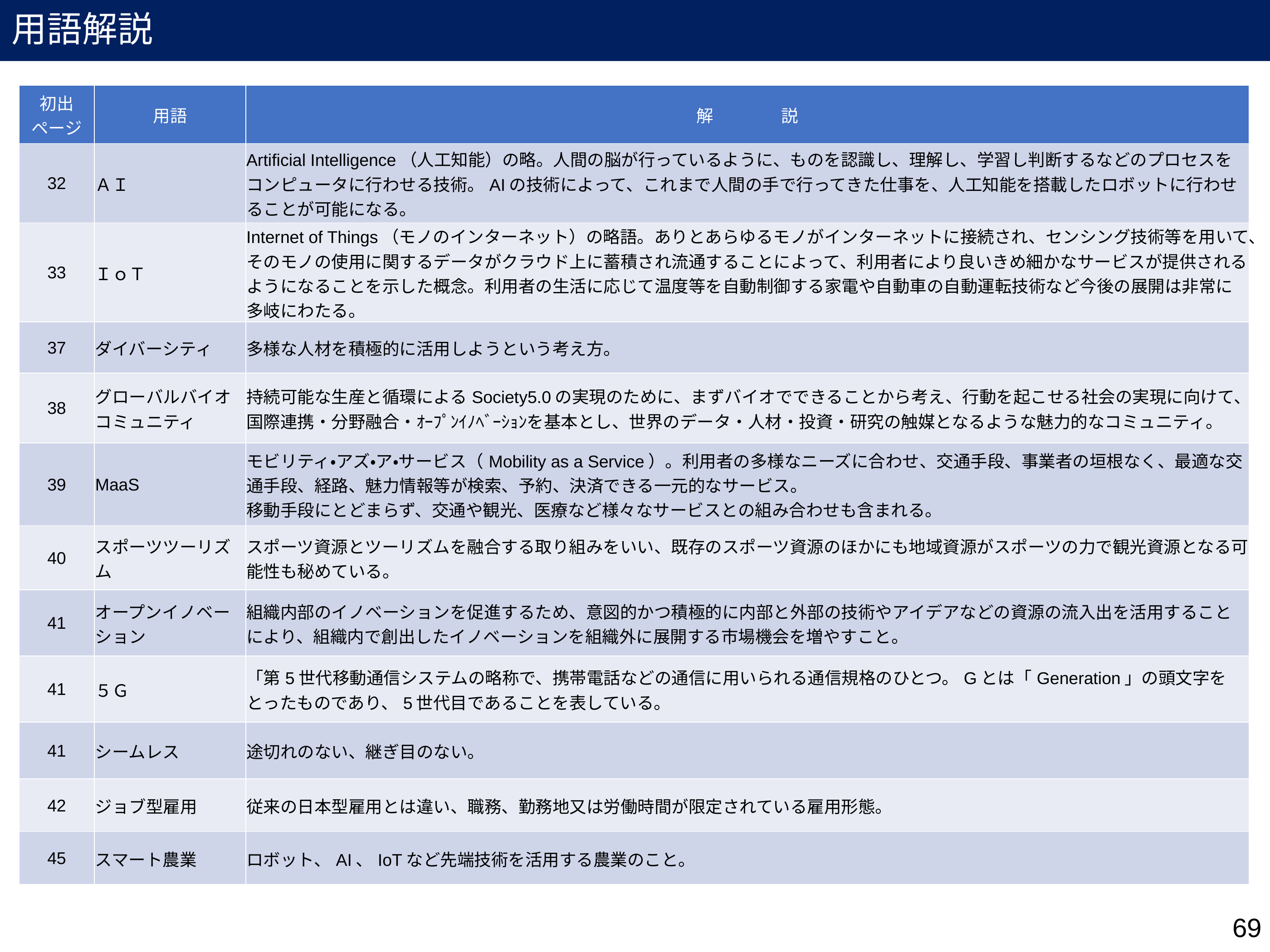

用語解説
| 初出 ページ | 用語 | 解　　　　説 |
| --- | --- | --- |
| 32 | ＡＩ | Artificial Intelligence（人工知能）の略。人間の脳が行っているように、ものを認識し、理解し、学習し判断するなどのプロセスをコンピュータに行わせる技術。AIの技術によって、これまで人間の手で行ってきた仕事を、人工知能を搭載したロボットに行わせることが可能になる。 |
| 33 | ＩｏＴ | Internet of Things（モノのインターネット）の略語。ありとあらゆるモノがインターネットに接続され、センシング技術等を用いて、そのモノの使用に関するデータがクラウド上に蓄積され流通することによって、利用者により良いきめ細かなサービスが提供されるようになることを示した概念。利用者の生活に応じて温度等を自動制御する家電や自動車の自動運転技術など今後の展開は非常に多岐にわたる。 |
| 37 | ダイバーシティ | 多様な人材を積極的に活用しようという考え方。 |
| 38 | グローバルバイオコミュニティ | 持続可能な生産と循環によるSociety5.0の実現のために、まずバイオでできることから考え、行動を起こせる社会の実現に向けて、国際連携・分野融合・ｵｰﾌﾟﾝｲﾉﾍﾞｰｼｮﾝを基本とし、世界のデータ・人材・投資・研究の触媒となるような魅力的なコミュニティ。 |
| 39 | MaaS | モビリティ・アズ・ア・サービス（Mobility as a Service）。利用者の多様なニーズに合わせ、交通手段、事業者の垣根なく、最適な交通手段、経路、魅力情報等が検索、予約、決済できる一元的なサービス。 移動手段にとどまらず、交通や観光、医療など様々なサービスとの組み合わせも含まれる。 |
| 40 | スポーツツーリズム | スポーツ資源とツーリズムを融合する取り組みをいい、既存のスポーツ資源のほかにも地域資源がスポーツの力で観光資源となる可能性も秘めている。 |
| 41 | オープンイノベーション | 組織内部のイノベーションを促進するため、意図的かつ積極的に内部と外部の技術やアイデアなどの資源の流入出を活用することにより、組織内で創出したイノベーションを組織外に展開する市場機会を増やすこと。 |
| 41 | ５Ｇ | 「第5世代移動通信システムの略称で、携帯電話などの通信に用いられる通信規格のひとつ。Gとは「Generation」の頭文字をとったものであり、5世代目であることを表している。 |
| 41 | シームレス | 途切れのない、継ぎ目のない。 |
| 42 | ジョブ型雇用 | 従来の日本型雇用とは違い、職務、勤務地又は労働時間が限定されている雇用形態。 |
| 45 | スマート農業 | ロボット、AI、IoTなど先端技術を活用する農業のこと。 |
69